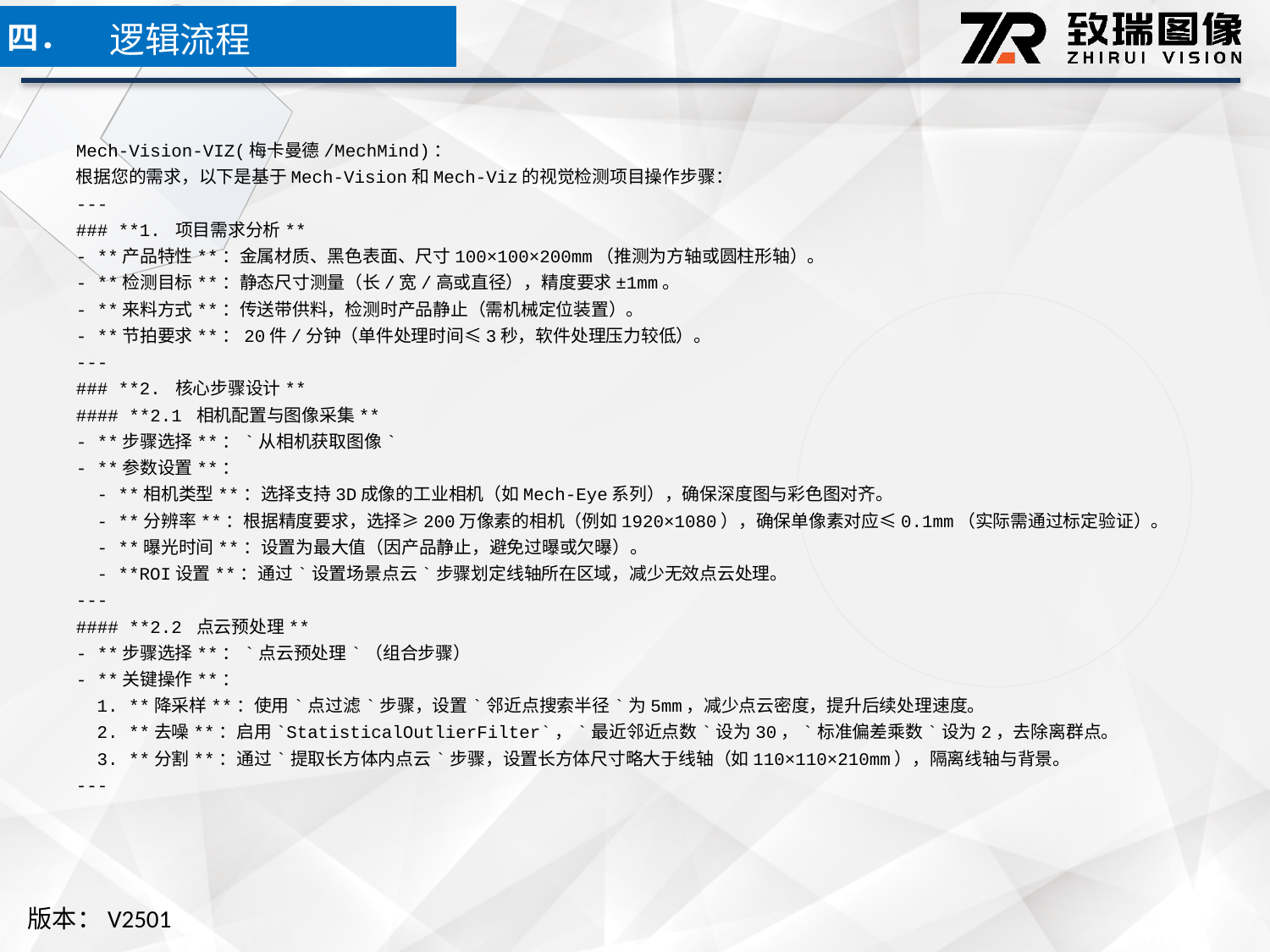

逻辑流程
四．

Mech-Vision-VIZ(梅卡曼德/MechMind)：
根据您的需求，以下是基于Mech-Vision和Mech-Viz的视觉检测项目操作步骤：
---
### **1. 项目需求分析**
- **产品特性**：金属材质、黑色表面、尺寸100×100×200mm（推测为方轴或圆柱形轴）。
- **检测目标**：静态尺寸测量（长/宽/高或直径），精度要求±1mm。
- **来料方式**：传送带供料，检测时产品静止（需机械定位装置）。
- **节拍要求**：20件/分钟（单件处理时间≤3秒，软件处理压力较低）。
---
### **2. 核心步骤设计**
#### **2.1 相机配置与图像采集**
- **步骤选择**：`从相机获取图像`
- **参数设置**：
  - **相机类型**：选择支持3D成像的工业相机（如Mech-Eye系列），确保深度图与彩色图对齐。
  - **分辨率**：根据精度要求，选择≥200万像素的相机（例如1920×1080），确保单像素对应≤0.1mm（实际需通过标定验证）。
  - **曝光时间**：设置为最大值（因产品静止，避免过曝或欠曝）。
  - **ROI设置**：通过`设置场景点云`步骤划定线轴所在区域，减少无效点云处理。
---
#### **2.2 点云预处理**
- **步骤选择**：`点云预处理`（组合步骤）
- **关键操作**：
  1. **降采样**：使用`点过滤`步骤，设置`邻近点搜索半径`为5mm，减少点云密度，提升后续处理速度。
  2. **去噪**：启用`StatisticalOutlierFilter`，`最近邻近点数`设为30，`标准偏差乘数`设为2，去除离群点。
  3. **分割**：通过`提取长方体内点云`步骤，设置长方体尺寸略大于线轴（如110×110×210mm），隔离线轴与背景。
---